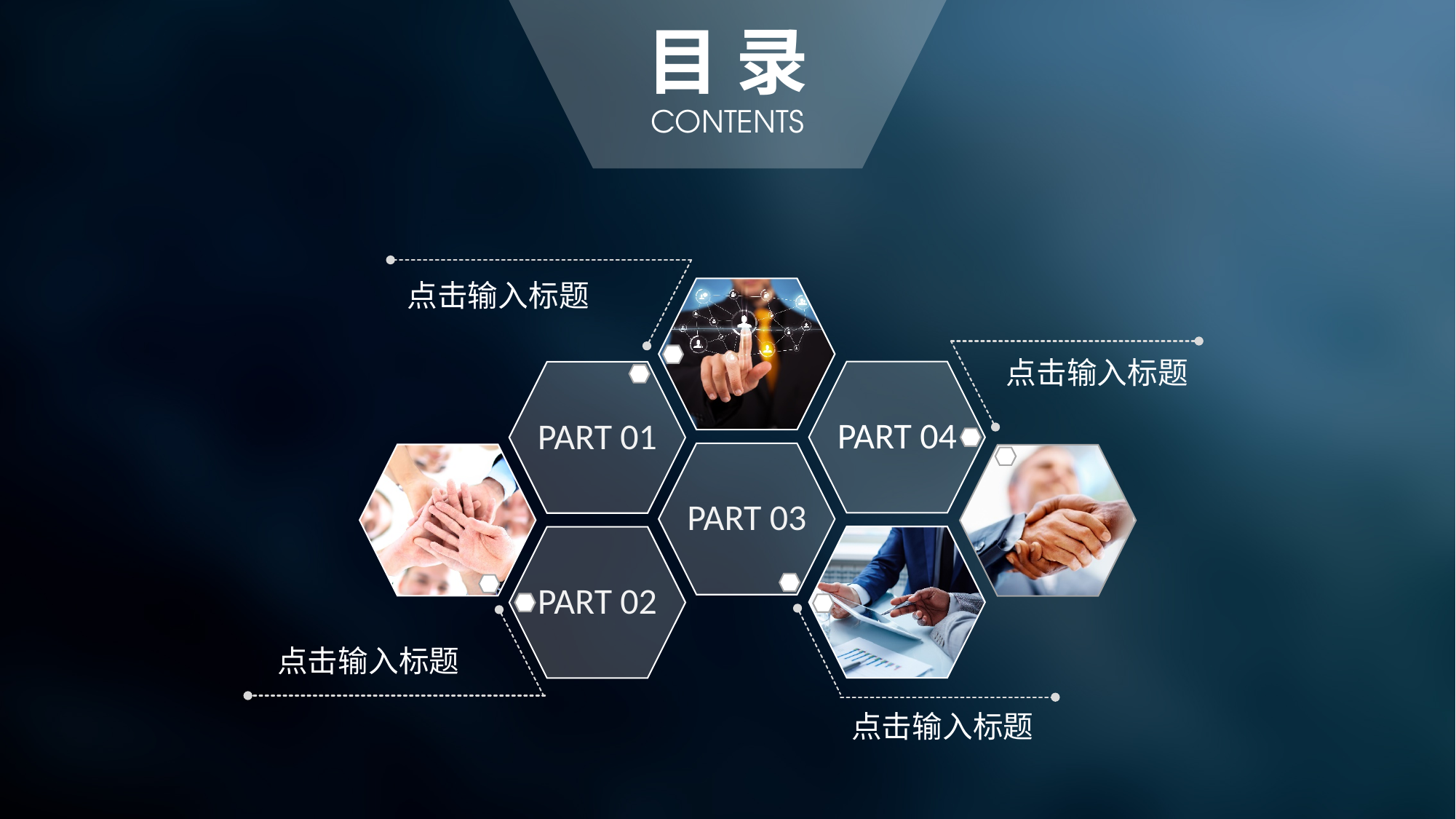

目 录
CONTENTS
PART 02
PART 03
PART 01
PART 04
点击输入标题
点击输入标题
点击输入标题
点击输入标题